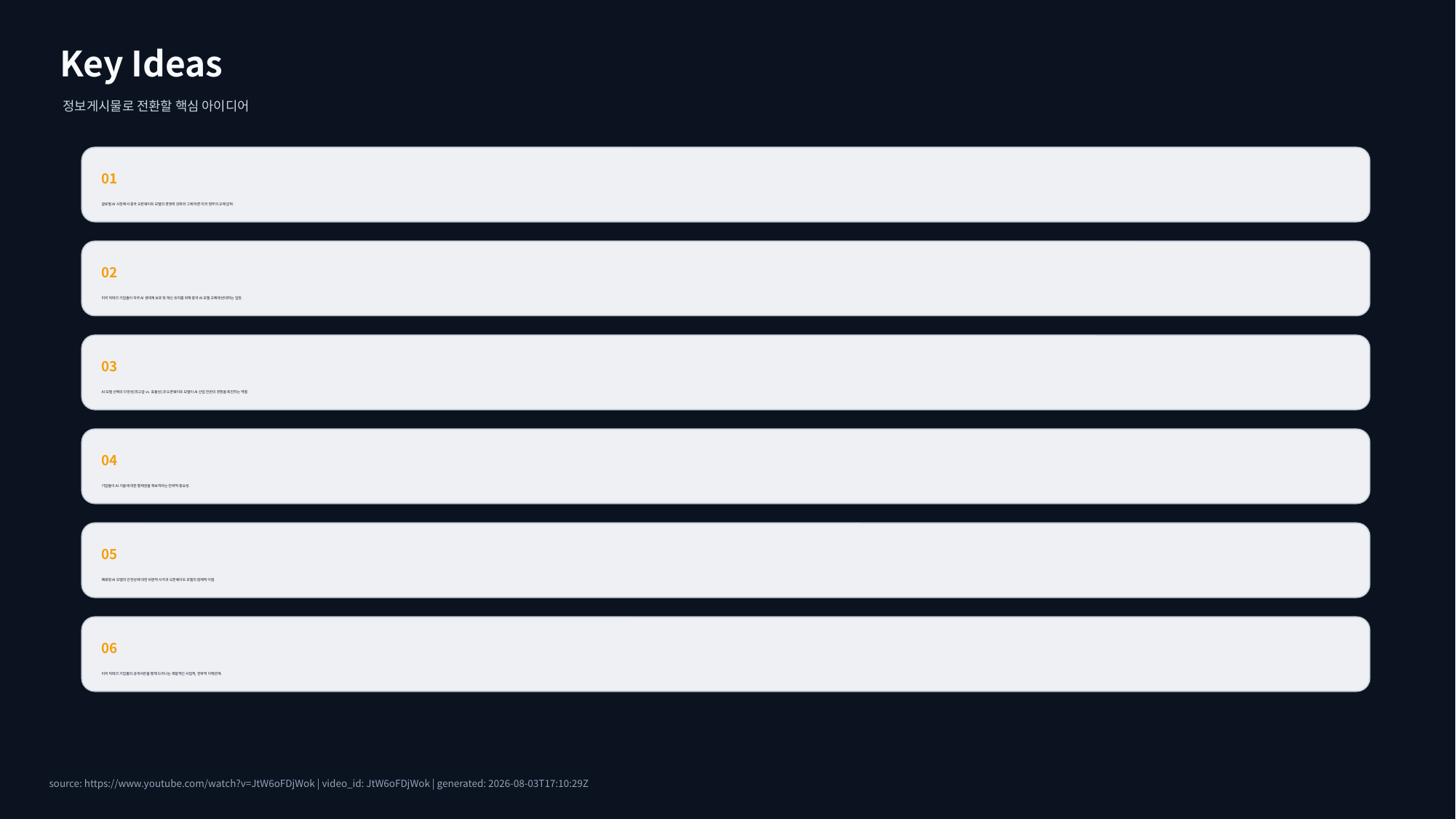

Key Ideas
정보게시물로 전환할 핵심 아이디어

01
글로벌 AI 시장에서 중국 오픈웨이트 모델의 경쟁력 강화와 그에 따른 미국 정부의 규제 압박.

02
미국 빅테크 기업들이 자국 AI 생태계 보호 및 혁신 유지를 위해 중국 AI 모델 규제에 반대하는 입장.

03
AI 모델 선택의 다양성(최고급 vs. 효율성)과 오픈웨이트 모델이 AI 산업 전반의 경쟁을 촉진하는 역할.

04
기업들이 AI 기술에 대한 통제권을 확보하려는 전략적 중요성.

05
폐쇄형 AI 모델의 안전성에 대한 비판적 시각과 오픈웨이트 모델의 잠재적 이점.

06
미국 빅테크 기업들의 공개서한을 통해 드러나는 복합적인 사업적, 전략적 이해관계.
source: https://www.youtube.com/watch?v=JtW6oFDjWok | video_id: JtW6oFDjWok | generated: 2026-08-03T17:10:29Z